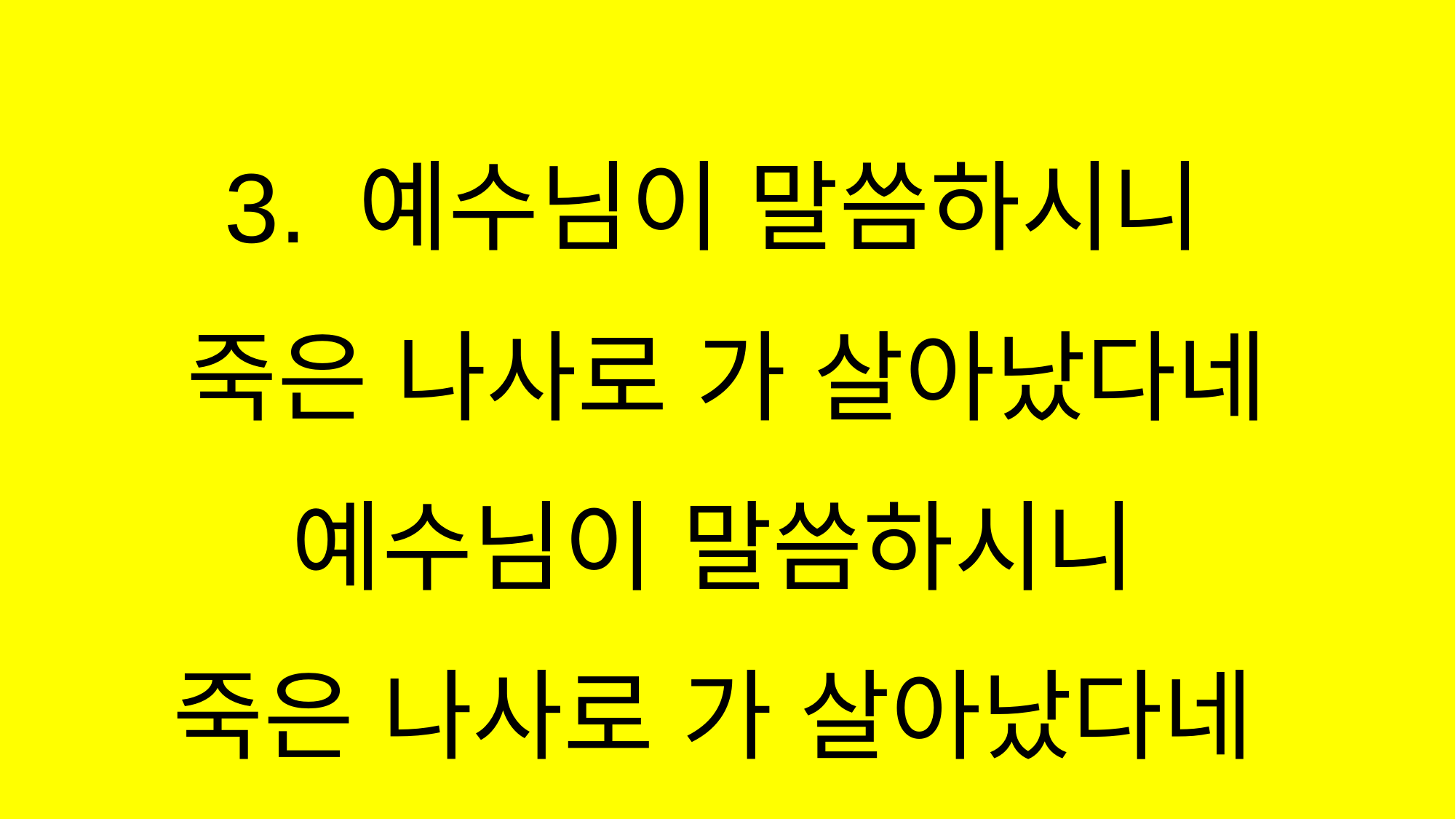

#
3. 예수님이 말씀하시니

죽은 나사로 가 살아났다네

예수님이 말씀하시니

죽은 나사로 가 살아났다네